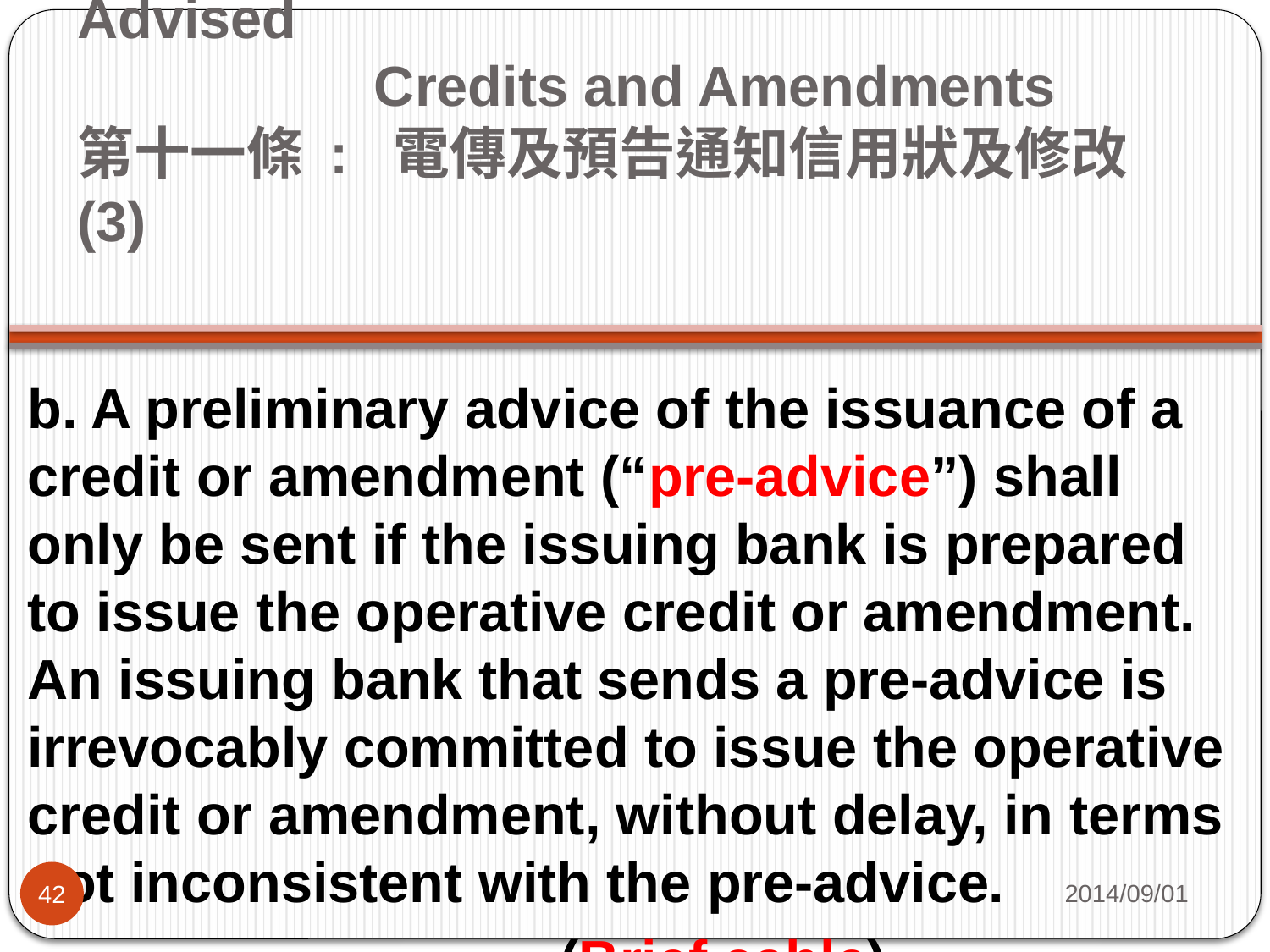

# Article 11:  Teletransmitted and Pre-Advised Credits and Amendments   第十一條 :  電傳及預告通知信用狀及修改   (3)
b. A preliminary advice of the issuance of a credit or amendment (“pre-advice”) shall only be sent if the issuing bank is prepared to issue the operative credit or amendment. An issuing bank that sends a pre-advice is irrevocably committed to issue the operative credit or amendment, without delay, in terms not inconsistent with the pre-advice.
                                  (Brief cable)
2014/09/01
42